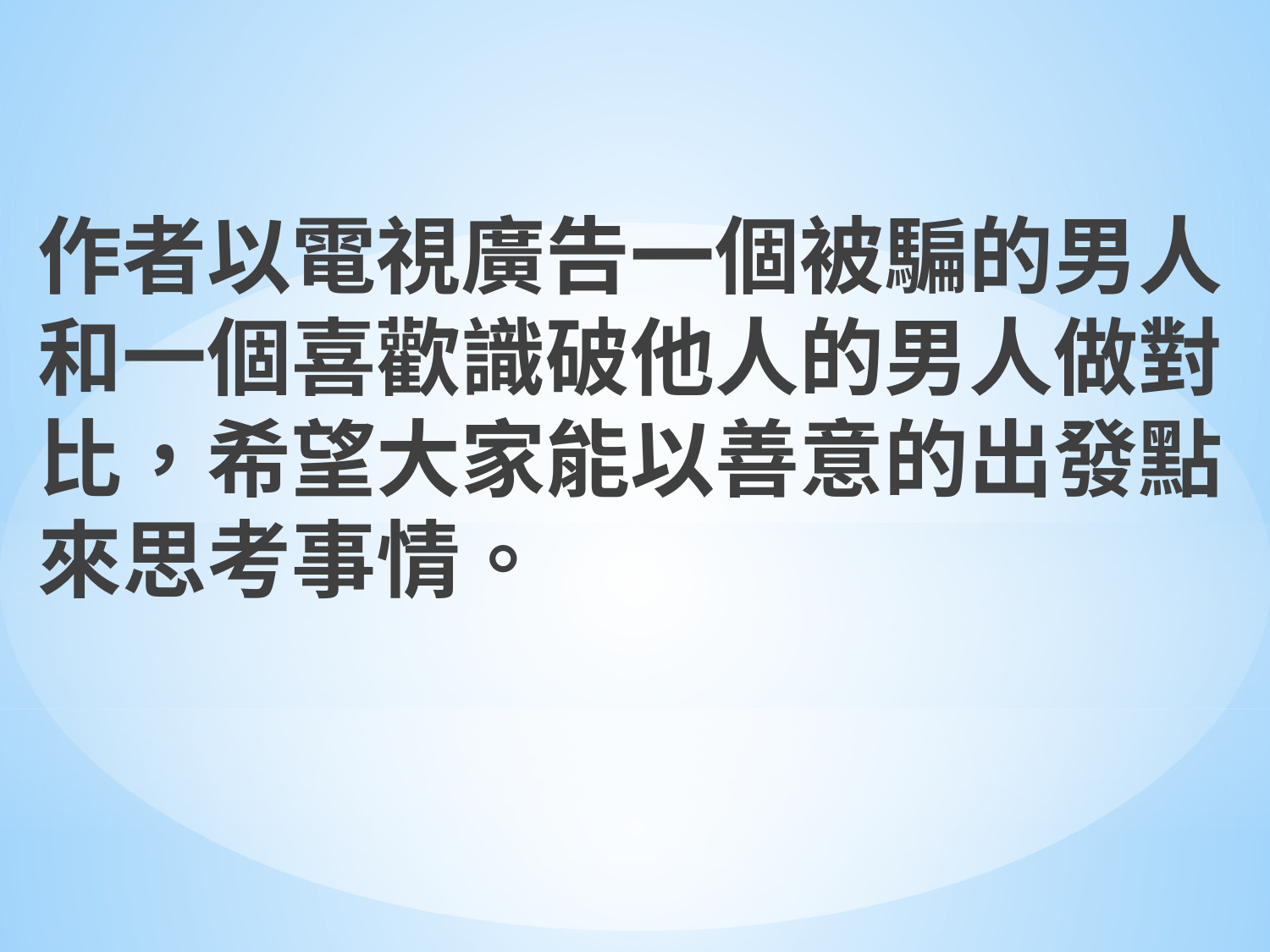

作者以電視廣告一個被騙的男人和一個喜歡識破他人的男人做對比，希望大家能以善意的出發點來思考事情。
#